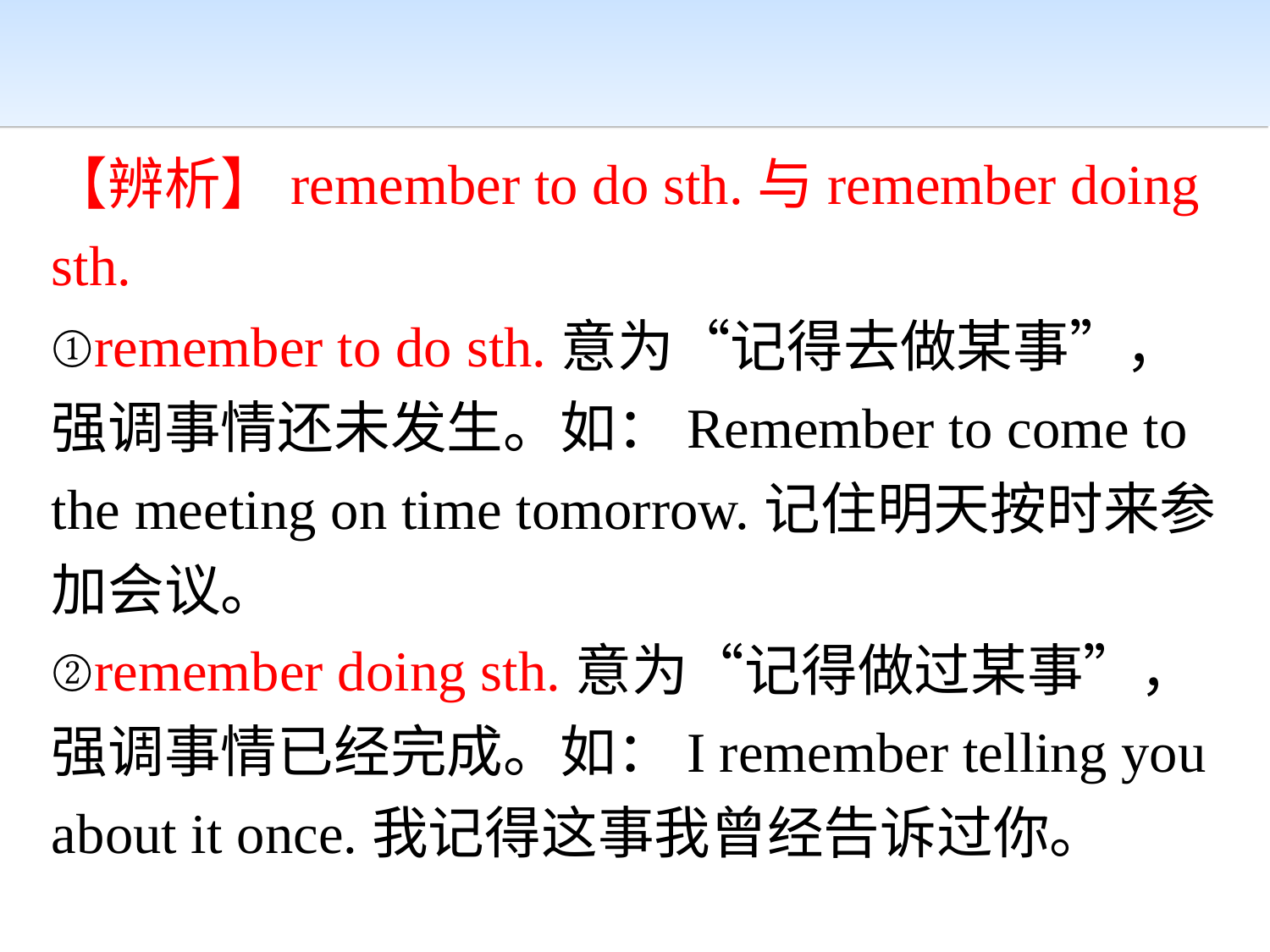

【辨析】remember to do sth.与remember doing sth.
①remember to do sth.意为“记得去做某事”，强调事情还未发生。如：Remember to come to the meeting on time tomorrow.记住明天按时来参加会议。
②remember doing sth.意为“记得做过某事”，强调事情已经完成。如：I remember telling you about it once.我记得这事我曾经告诉过你。